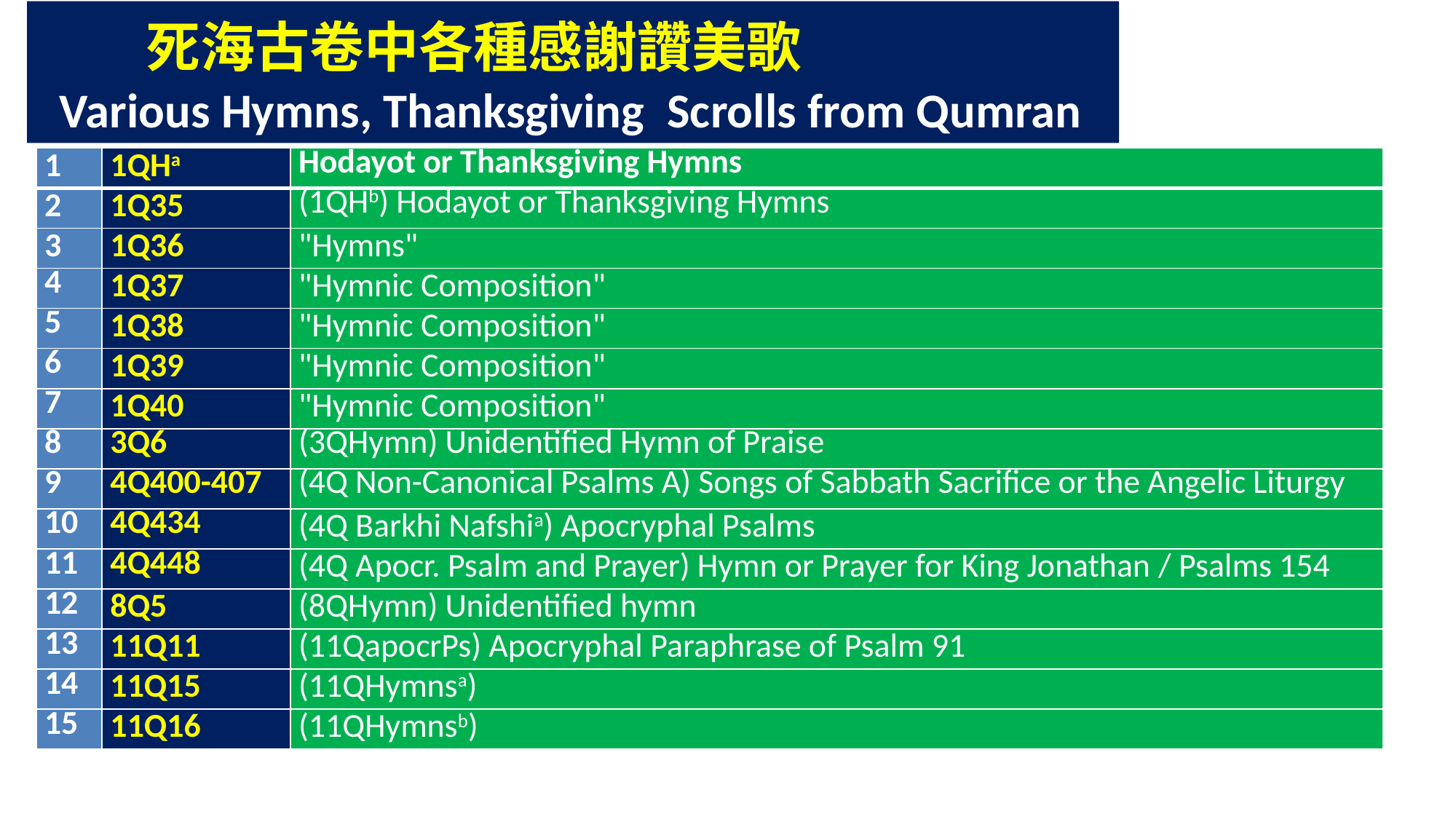

死海古卷中各種感謝讚美歌
  Various Hymns, Thanksgiving  Scrolls from Qumran
| 1 | 1QHa | Hodayot or Thanksgiving Hymns |
| --- | --- | --- |
| 2 | 1Q35 | (1QHb) Hodayot or Thanksgiving Hymns |
| 3 | 1Q36 | "Hymns" |
| 4 | 1Q37 | "Hymnic Composition" |
| 5 | 1Q38 | "Hymnic Composition" |
| 6 | 1Q39 | "Hymnic Composition" |
| 7 | 1Q40 | "Hymnic Composition" |
| 8 | 3Q6 | (3QHymn) Unidentified Hymn of Praise |
| 9 | 4Q400-407 | (4Q Non-Canonical Psalms A) Songs of Sabbath Sacrifice or the Angelic Liturgy |
| 10 | 4Q434 | (4Q Barkhi Nafshia) Apocryphal Psalms |
| 11 | 4Q448 | (4Q Apocr. Psalm and Prayer) Hymn or Prayer for King Jonathan / Psalms 154 |
| 12 | 8Q5 | (8QHymn) Unidentified hymn |
| 13 | 11Q11 | (11QapocrPs) Apocryphal Paraphrase of Psalm 91 |
| 14 | 11Q15 | (11QHymnsa) |
| 15 | 11Q16 | (11QHymnsb) |